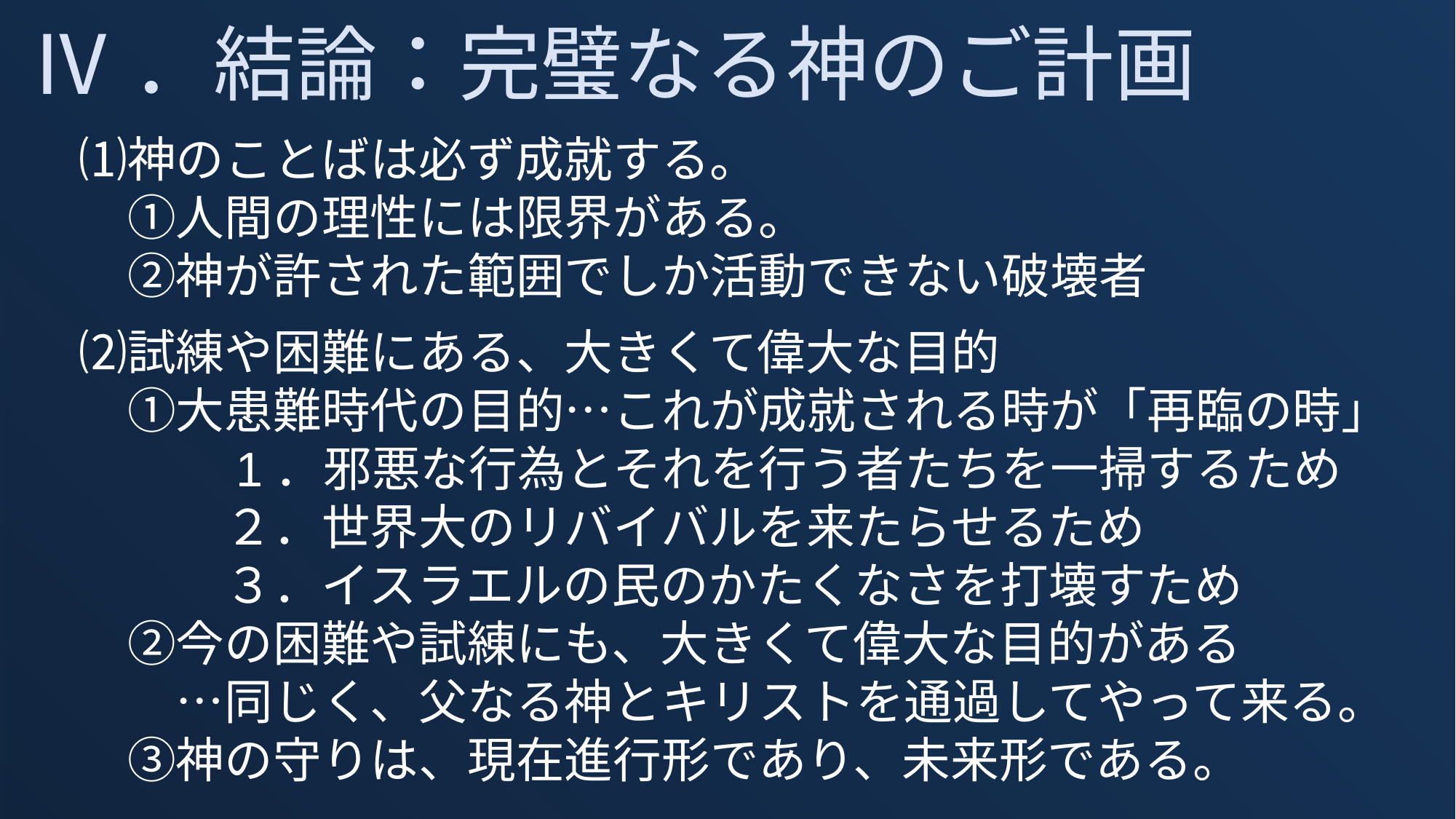

Ⅳ．結論：完璧なる神のご計画

　⑴神のことばは必ず成就する。
　　➀人間の理性には限界がある。
　　②神が許された範囲でしか活動できない破壊者

　⑵試練や困難にある、大きくて偉大な目的
　　➀大患難時代の目的…これが成就される時が「再臨の時」
　　　　1．邪悪な行為とそれを行う者たちを一掃するため
　　　　２．世界大のリバイバルを来たらせるため
　　　　３．イスラエルの民のかたくなさを打壊すため
　　②今の困難や試練にも、大きくて偉大な目的がある
　　　…同じく、父なる神とキリストを通過してやって来る。
　　③神の守りは、現在進行形であり、未来形である。